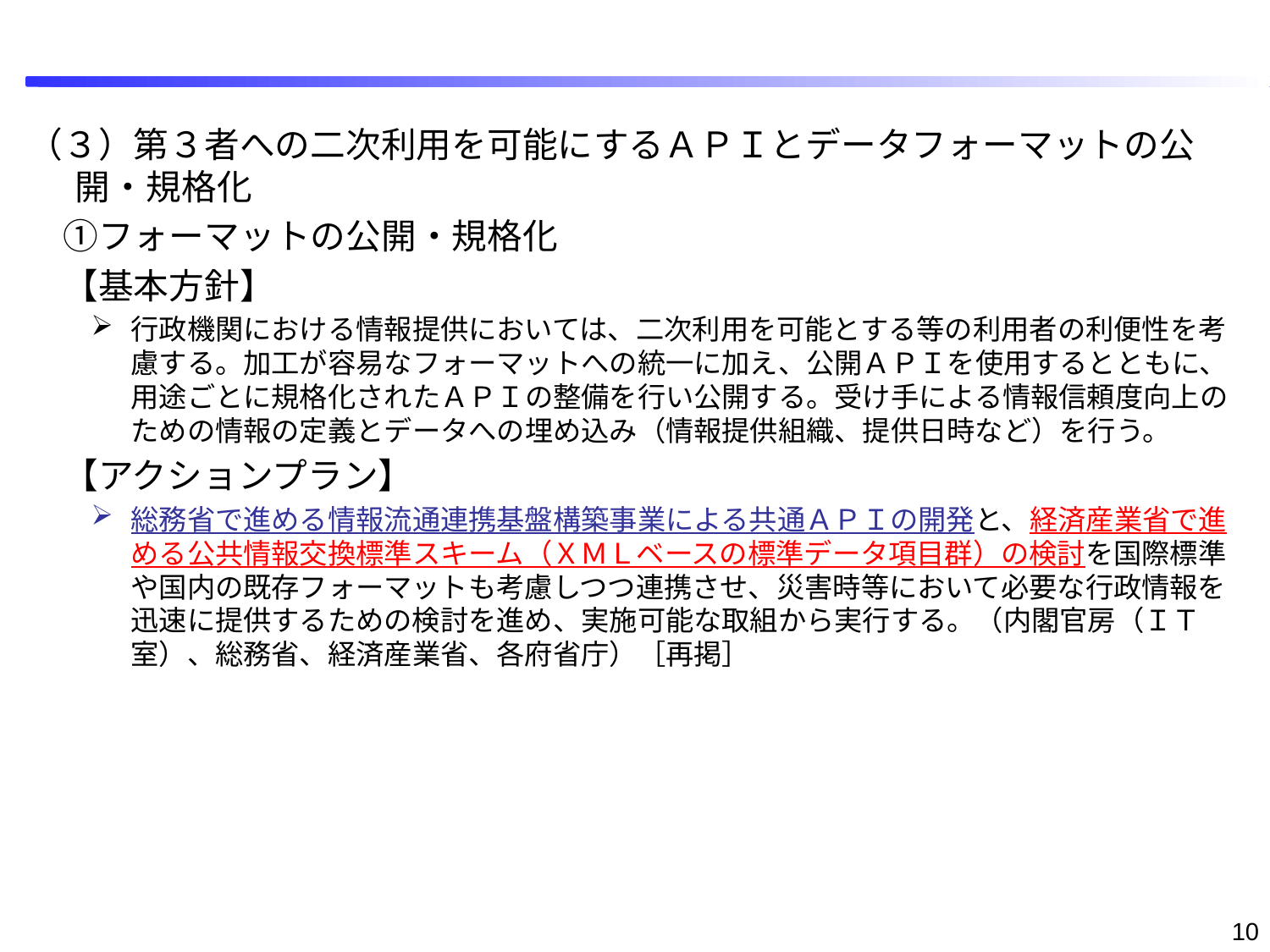

#
（３）第３者への二次利用を可能にするＡＰＩとデータフォーマットの公開・規格化
　①フォーマットの公開・規格化
　【基本方針】
行政機関における情報提供においては、二次利用を可能とする等の利用者の利便性を考慮する。加工が容易なフォーマットへの統一に加え、公開ＡＰＩを使用するとともに、用途ごとに規格化されたＡＰＩの整備を行い公開する。受け手による情報信頼度向上のための情報の定義とデータへの埋め込み（情報提供組織、提供日時など）を行う。
　【アクションプラン】
総務省で進める情報流通連携基盤構築事業による共通ＡＰＩの開発と、経済産業省で進める公共情報交換標準スキーム（ＸＭＬベースの標準データ項目群）の検討を国際標準や国内の既存フォーマットも考慮しつつ連携させ、災害時等において必要な行政情報を迅速に提供するための検討を進め、実施可能な取組から実行する。（内閣官房（ＩＴ室）、総務省、経済産業省、各府省庁）［再掲］
10